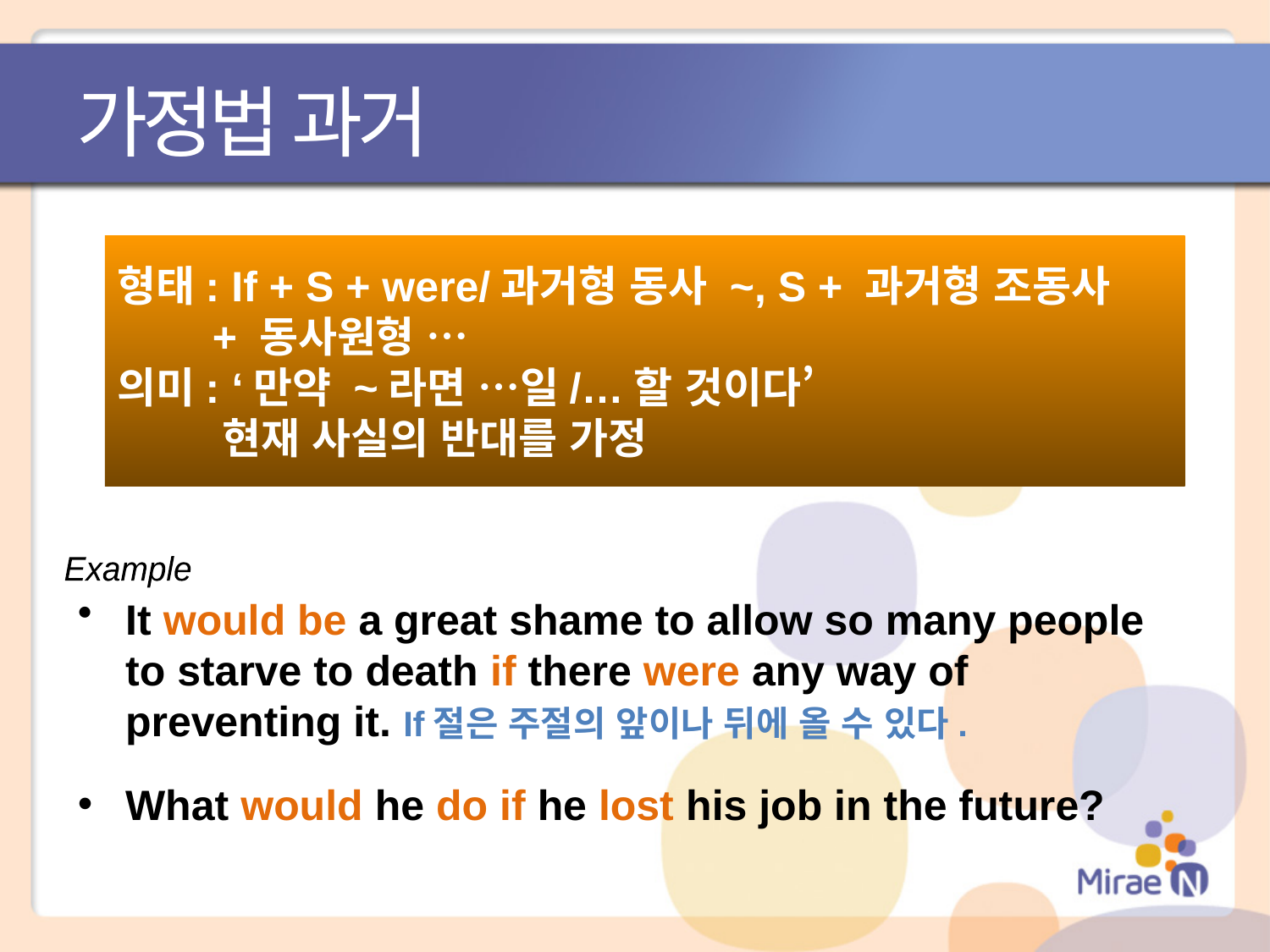

# 가정법 과거
형태: If + S + were/과거형 동사 ~, S + 과거형 조동사
        + 동사원형 …
의미: ‘만약 ~라면 …일/…할 것이다’
        현재 사실의 반대를 가정
Example
It would be a great shame to allow so many people to starve to death if there were any way of preventing it. If절은 주절의 앞이나 뒤에 올 수 있다.

What would he do if he lost his job in the future?